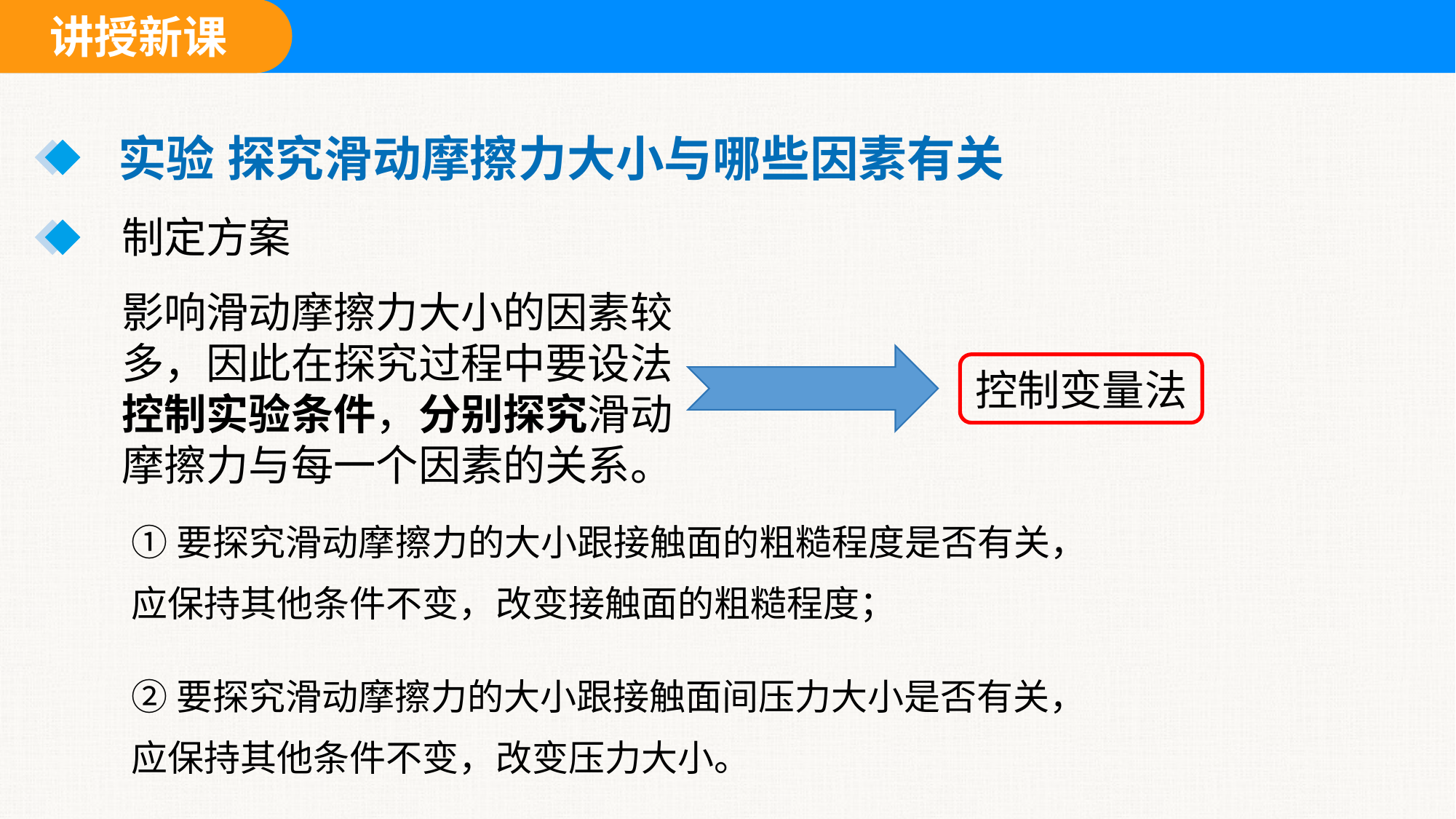

实验	探究滑动摩擦力大小与哪些因素有关

制定方案

影响滑动摩擦力大小的因素较多，因此在探究过程中要设法控制实验条件，分别探究滑动摩擦力与每一个因素的关系。

控制变量法
①要探究滑动摩擦力的大小跟接触面的粗糙程度是否有关，
应保持其他条件不变，改变接触面的粗糙程度；
②要探究滑动摩擦力的大小跟接触面间压力大小是否有关，
应保持其他条件不变，改变压力大小。